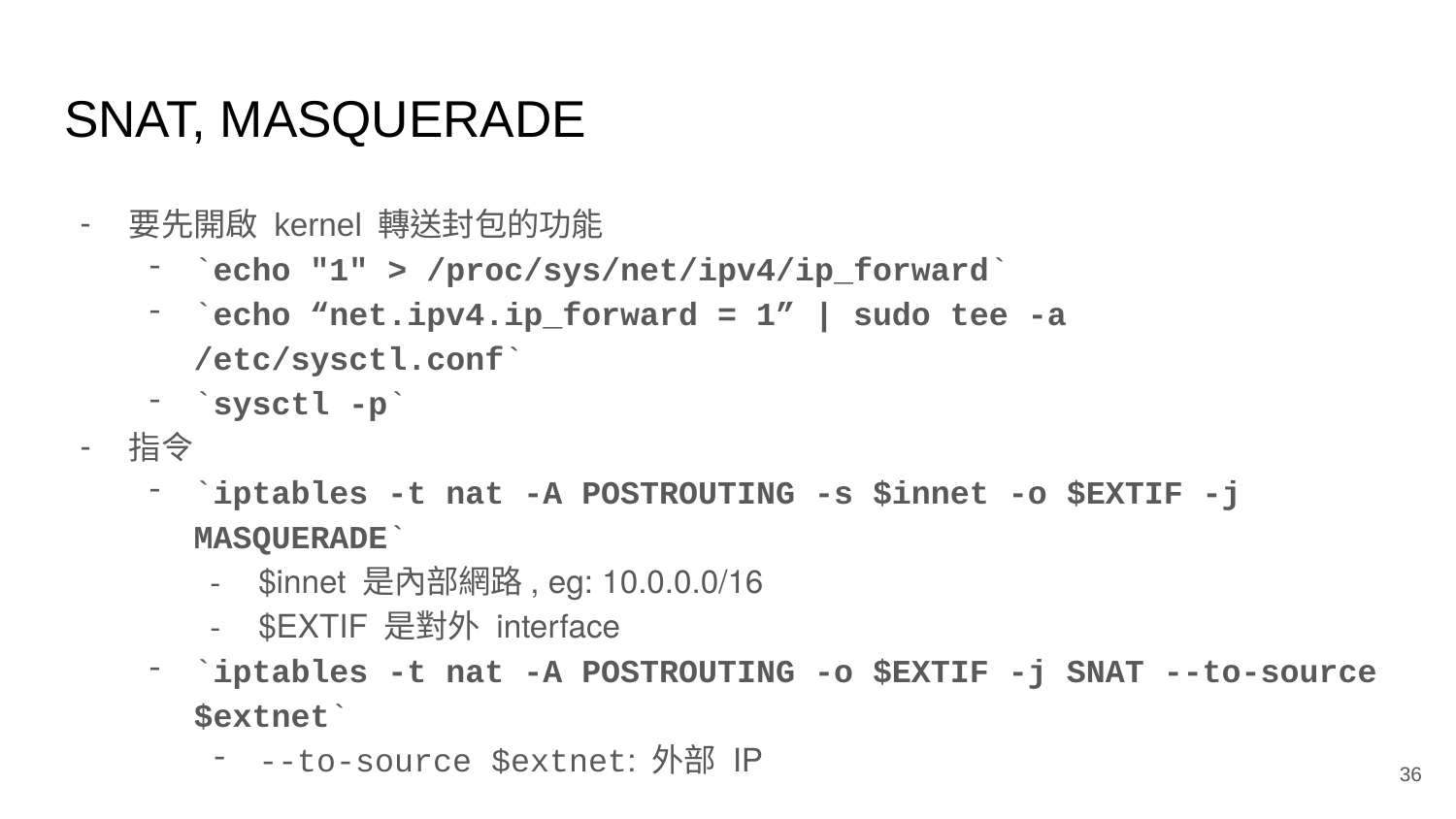

# SNAT, MASQUERADE
要先開啟 kernel 轉送封包的功能
`echo "1" > /proc/sys/net/ipv4/ip_forward`
`echo “net.ipv4.ip_forward = 1” | sudo tee -a /etc/sysctl.conf`
`sysctl -p`
指令
`iptables -t nat -A POSTROUTING -s $innet -o $EXTIF -j MASQUERADE`
$innet 是內部網路, eg: 10.0.0.0/16
$EXTIF 是對外 interface
`iptables -t nat -A POSTROUTING -o $EXTIF -j SNAT --to-source $extnet`
--to-source $extnet: 外部 IP
36